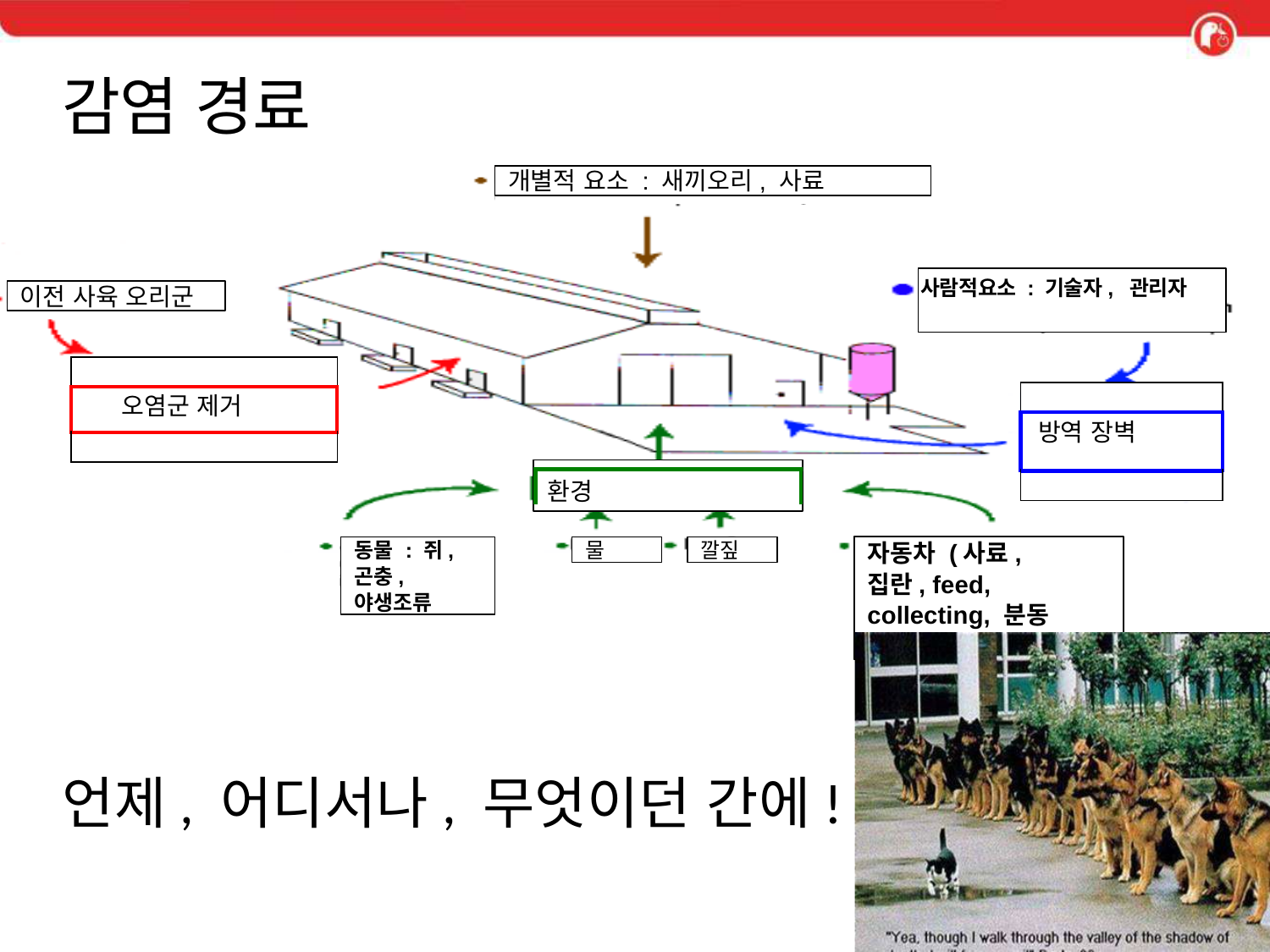

# 감염 경료

개별적 요소 : 새끼오리, 사료

사람적요소 : 기술자,  관리자

이전 사육 오리군
|  |
| --- |
| 오염군 제거 |
|  |

|  |
| --- |
| 방역 장벽 |
|  |

환경

동물 : 쥐, 곤충, 야생조류

물

깔짚

자동차 (사료, 집란, feed, collecting, 분동…)

언제, 어디서나, 무엇이던 간에!